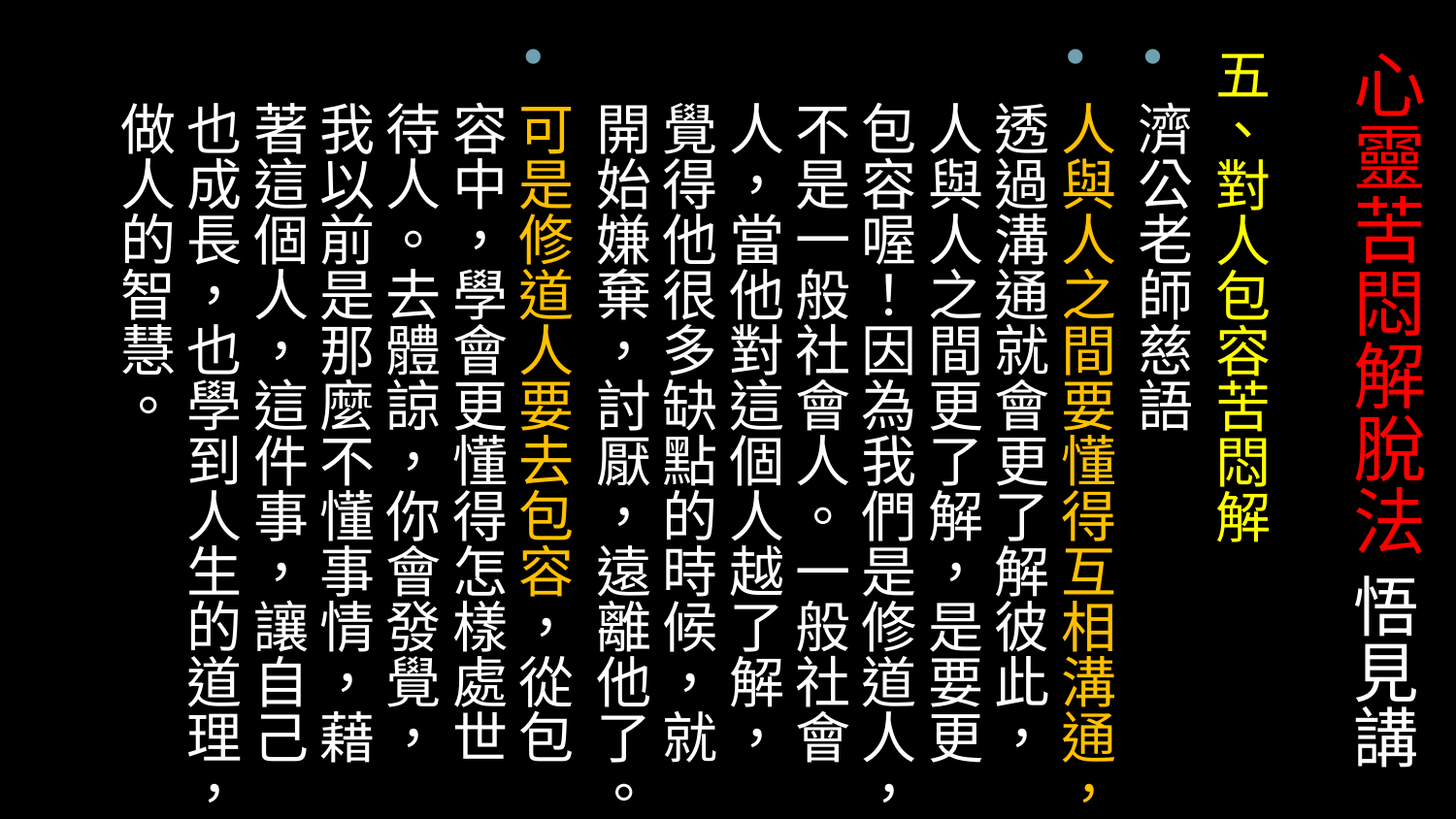

# 心靈苦悶解脫法 悟見講
五、對人包容苦悶解
濟公老師慈語
人與人之間要懂得互相溝通，透過溝通就會更了解彼此，人與人之間更了解，是要更包容喔！因為我們是修道人，不是一般社會人。一般社會人，當他對這個人越了解，覺得他很多缺點的時候，就開始嫌棄，討厭，遠離他了。
可是修道人要去包容，從包容中，學會更懂得怎樣處世待人。去體諒，你會發覺，我以前是那麼不懂事情，藉著這個人，這件事，讓自己也成長，也學到人生的道理，做人的智慧。